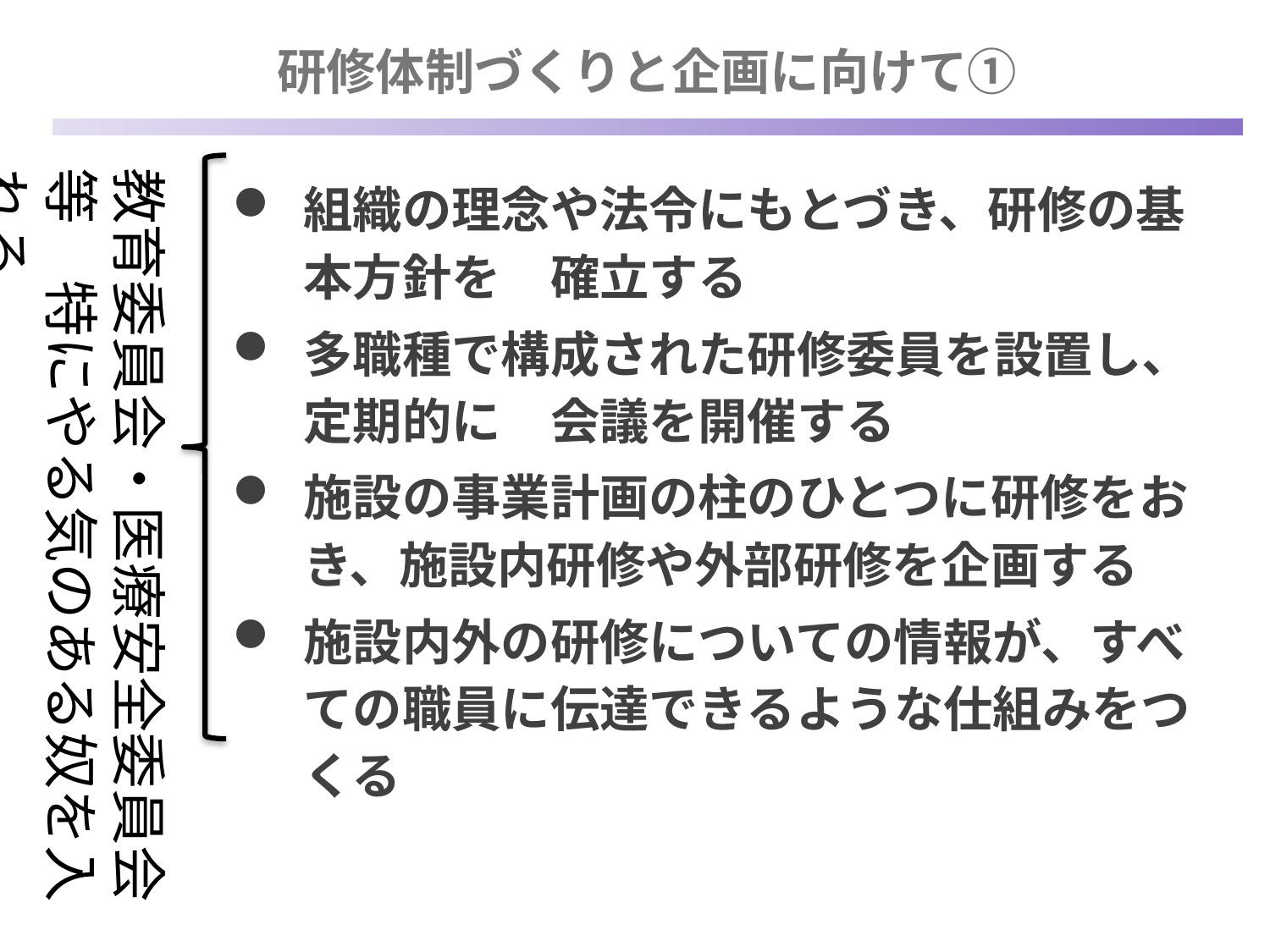

研修体制づくりと企画に向けて①

教育委員会・医療安全委員会等　特にやる気のある奴を入れる

組織の理念や法令にもとづき、研修の基本方針を　確立する
多職種で構成された研修委員を設置し、定期的に　会議を開催する
施設の事業計画の柱のひとつに研修をおき、施設内研修や外部研修を企画する
施設内外の研修についての情報が、すべての職員に伝達できるような仕組みをつくる